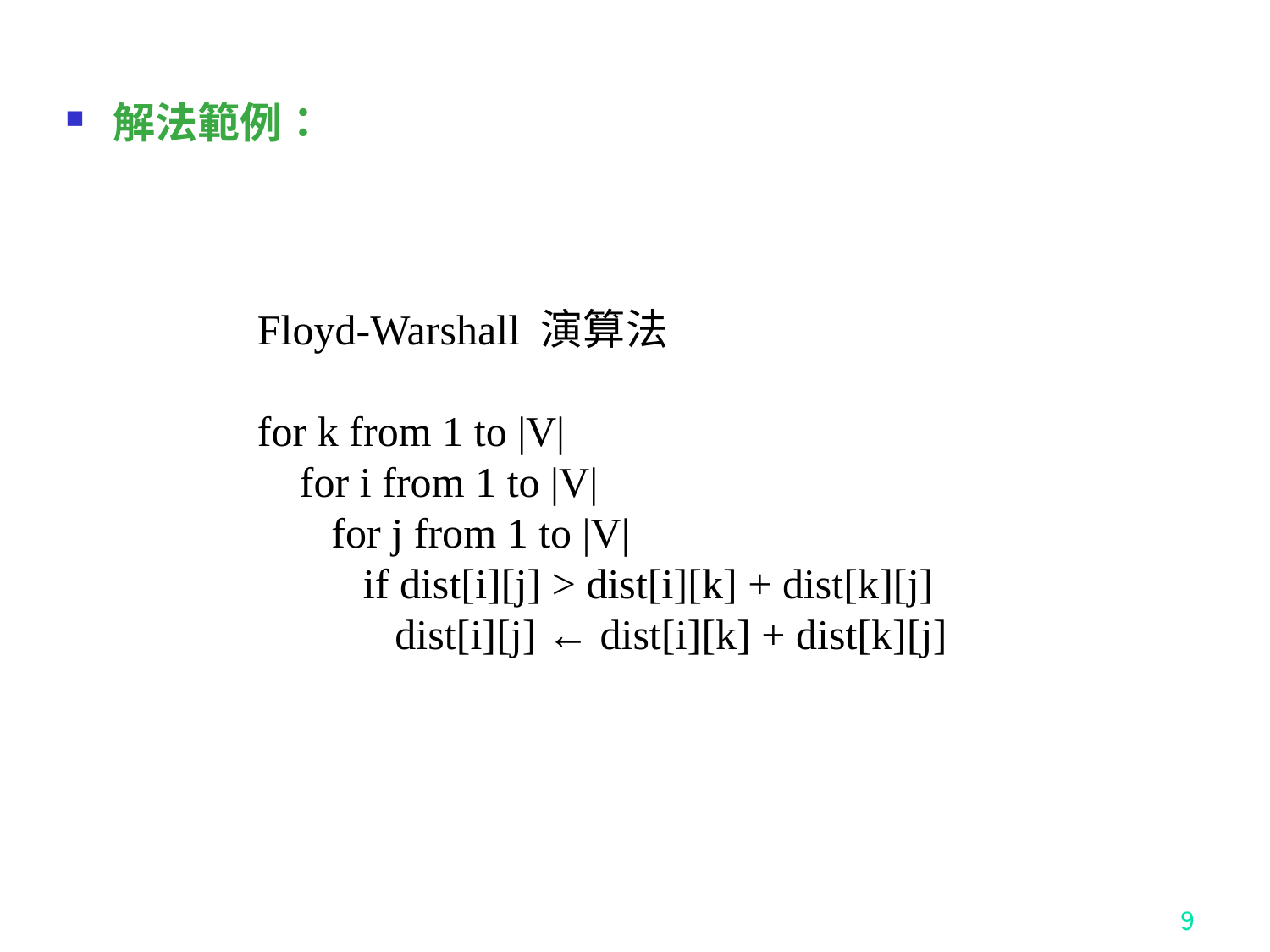

解法範例：
Floyd-Warshall 演算法

for k from 1 to |V|
    for i from 1 to |V|
       for j from 1 to |V|
          if dist[i][j] > dist[i][k] + dist[k][j]
             dist[i][j] ← dist[i][k] + dist[k][j]
9